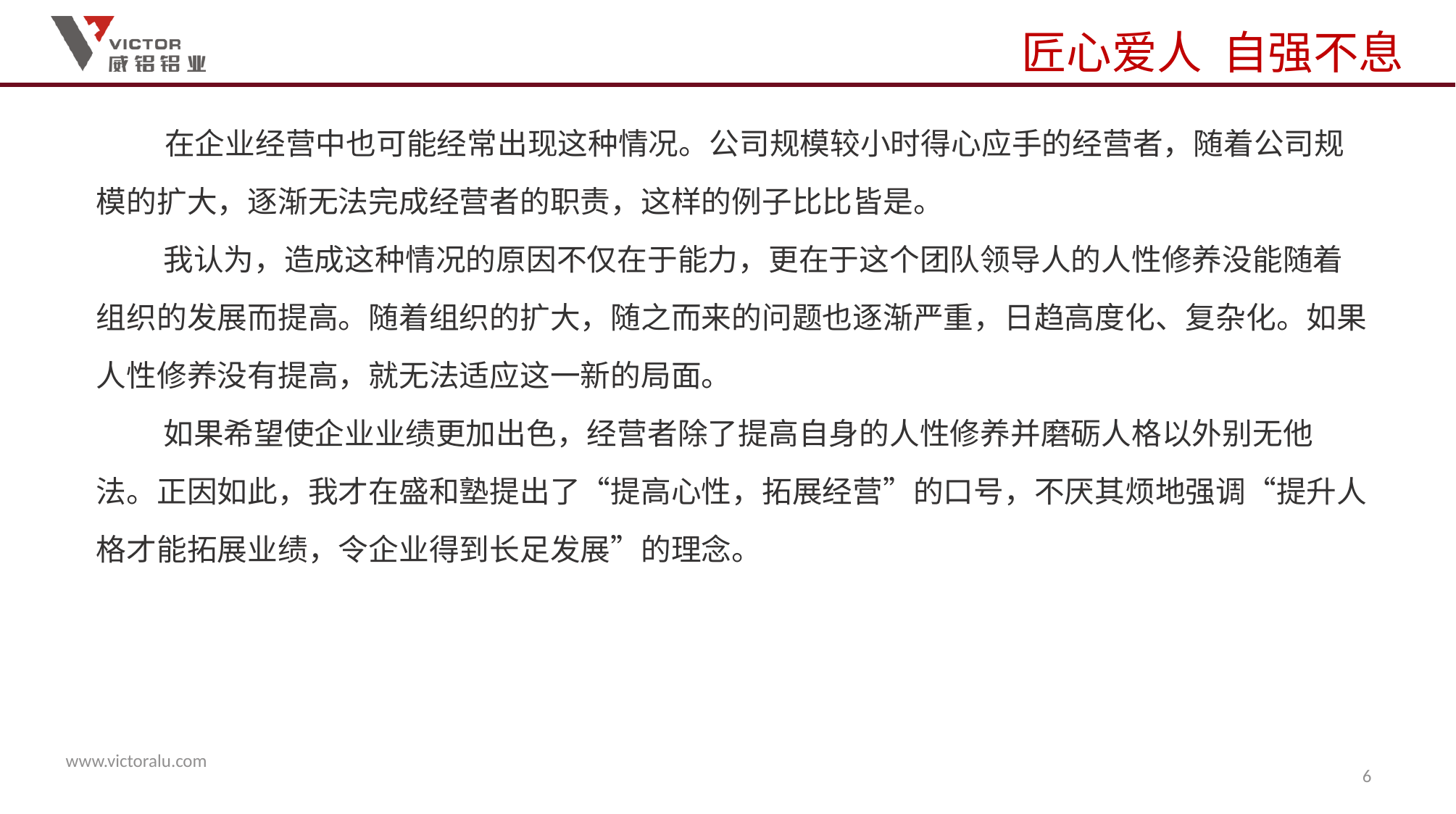

在企业经营中也可能经常出现这种情况。公司规模较小时得心应手的经营者，随着公司规模的扩大，逐渐无法完成经营者的职责，这样的例子比比皆是。
          我认为，造成这种情况的原因不仅在于能力，更在于这个团队领导人的人性修养没能随着组织的发展而提高。随着组织的扩大，随之而来的问题也逐渐严重，日趋高度化、复杂化。如果人性修养没有提高，就无法适应这一新的局面。
          如果希望使企业业绩更加出色，经营者除了提高自身的人性修养并磨砺人格以外别无他法。正因如此，我才在盛和塾提出了“提高心性，拓展经营”的口号，不厌其烦地强调“提升人格才能拓展业绩，令企业得到长足发展”的理念。
6